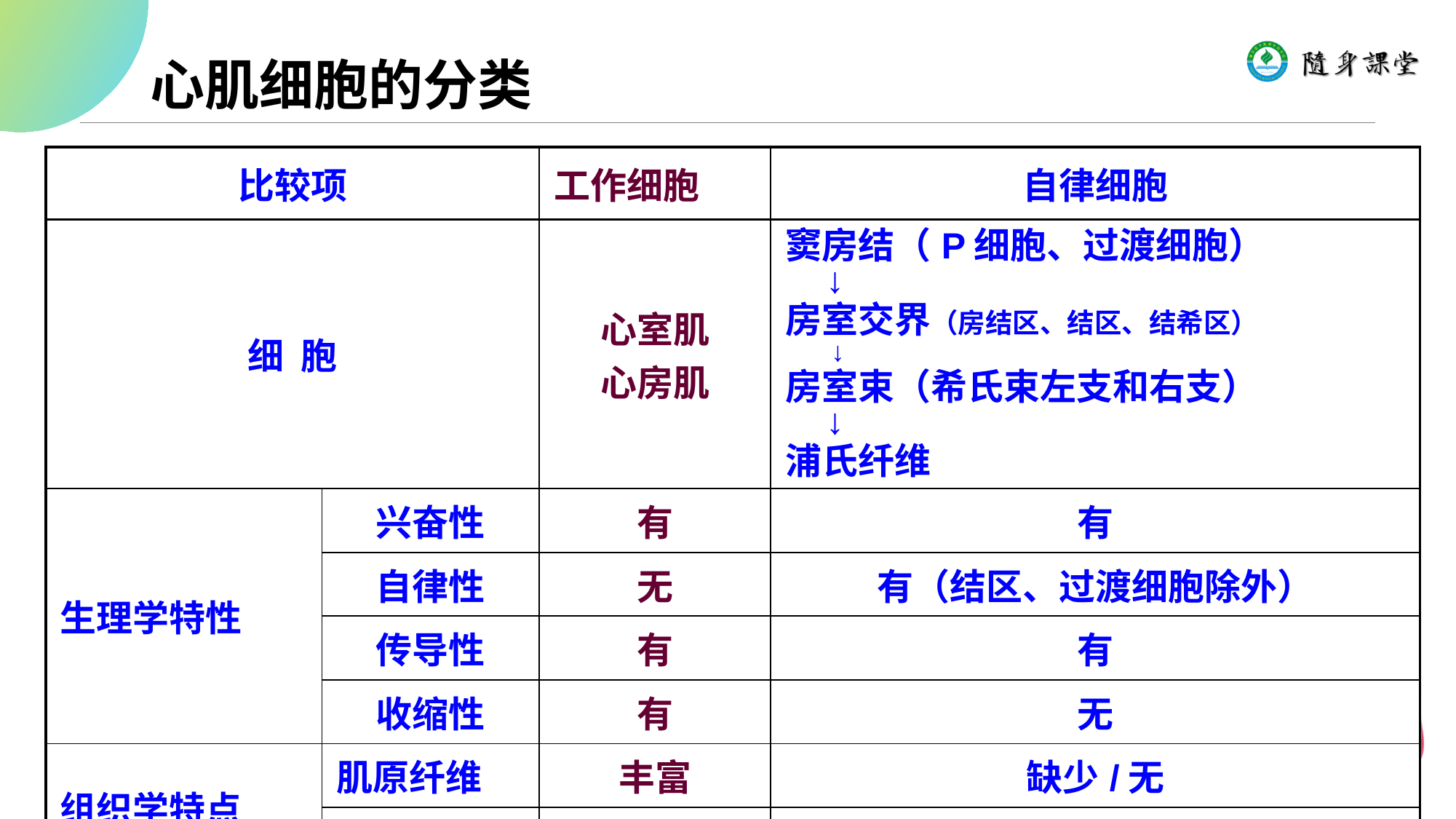

# 心肌细胞的分类
| 比较项 |  | 工作细胞 | 自律细胞 |
| --- | --- | --- | --- |
| 细 胞 |  | 心室肌 心房肌 | 窦房结（P细胞、过渡细胞） ↓ 房室交界（房结区、结区、结希区） ↓ 房室束（希氏束左支和右支） ↓ 浦氏纤维 |
| 生理学特性 | 兴奋性 | 有 | 有 |
|  | 自律性 | 无 | 有（结区、过渡细胞除外） |
|  | 传导性 | 有 | 有 |
|  | 收缩性 | 有 | 无 |
| 组织学特点 | 肌原纤维 | 丰富 | 缺少/无 |
|  | 属　 性 | 心肌细胞 | P细胞、浦氏细胞 |

请修改这里的课程名称
37